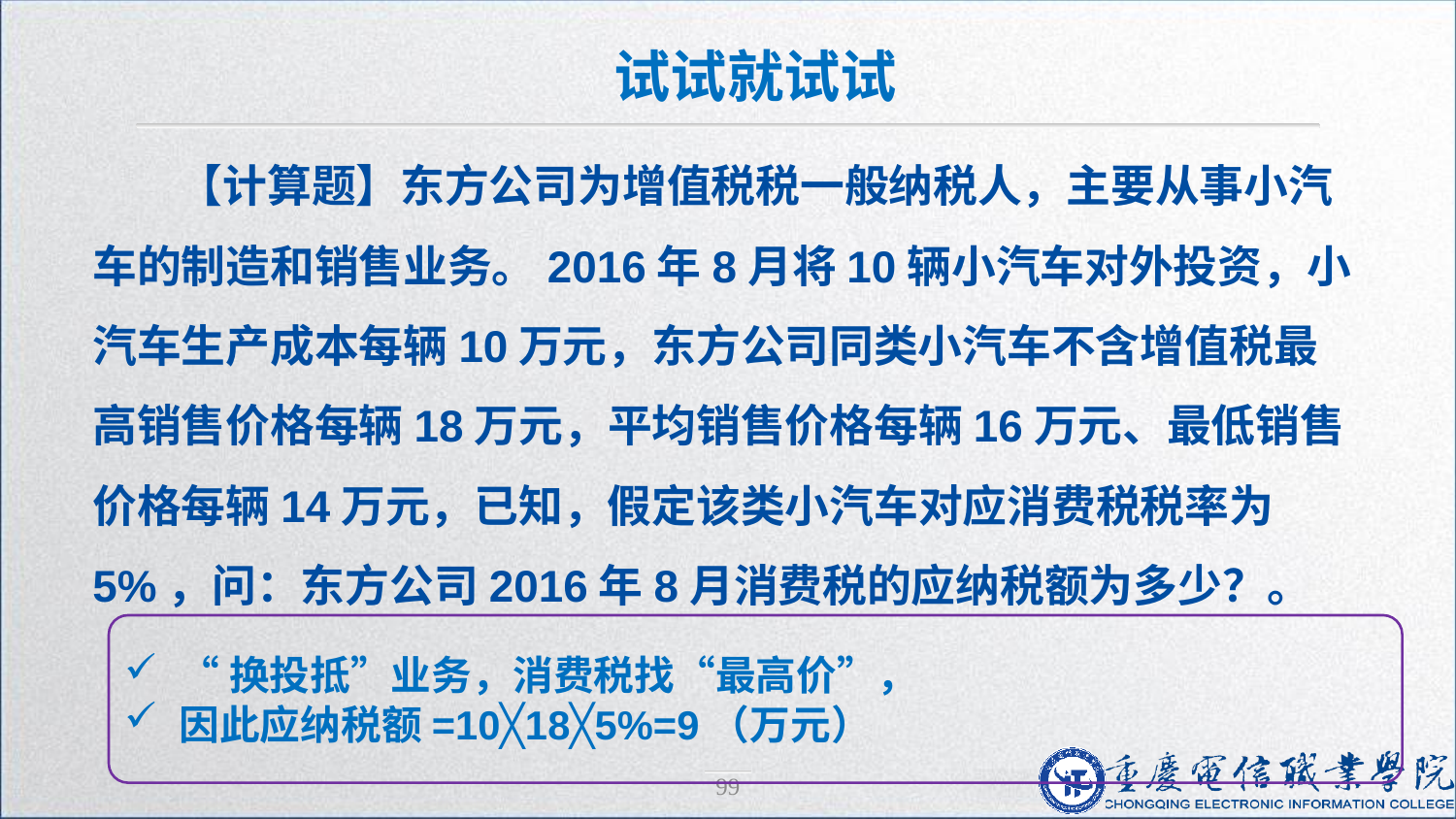

试试就试试
【计算题】东方公司为增值税税一般纳税人，主要从事小汽车的制造和销售业务。2016年8月将10辆小汽车对外投资，小汽车生产成本每辆10万元，东方公司同类小汽车不含增值税最高销售价格每辆18万元，平均销售价格每辆16万元、最低销售价格每辆14万元，已知，假定该类小汽车对应消费税税率为5%，问：东方公司2016年8月消费税的应纳税额为多少？。

“换投抵”业务，消费税找“最高价”，
因此应纳税额=10╳18╳5%=9（万元）
99